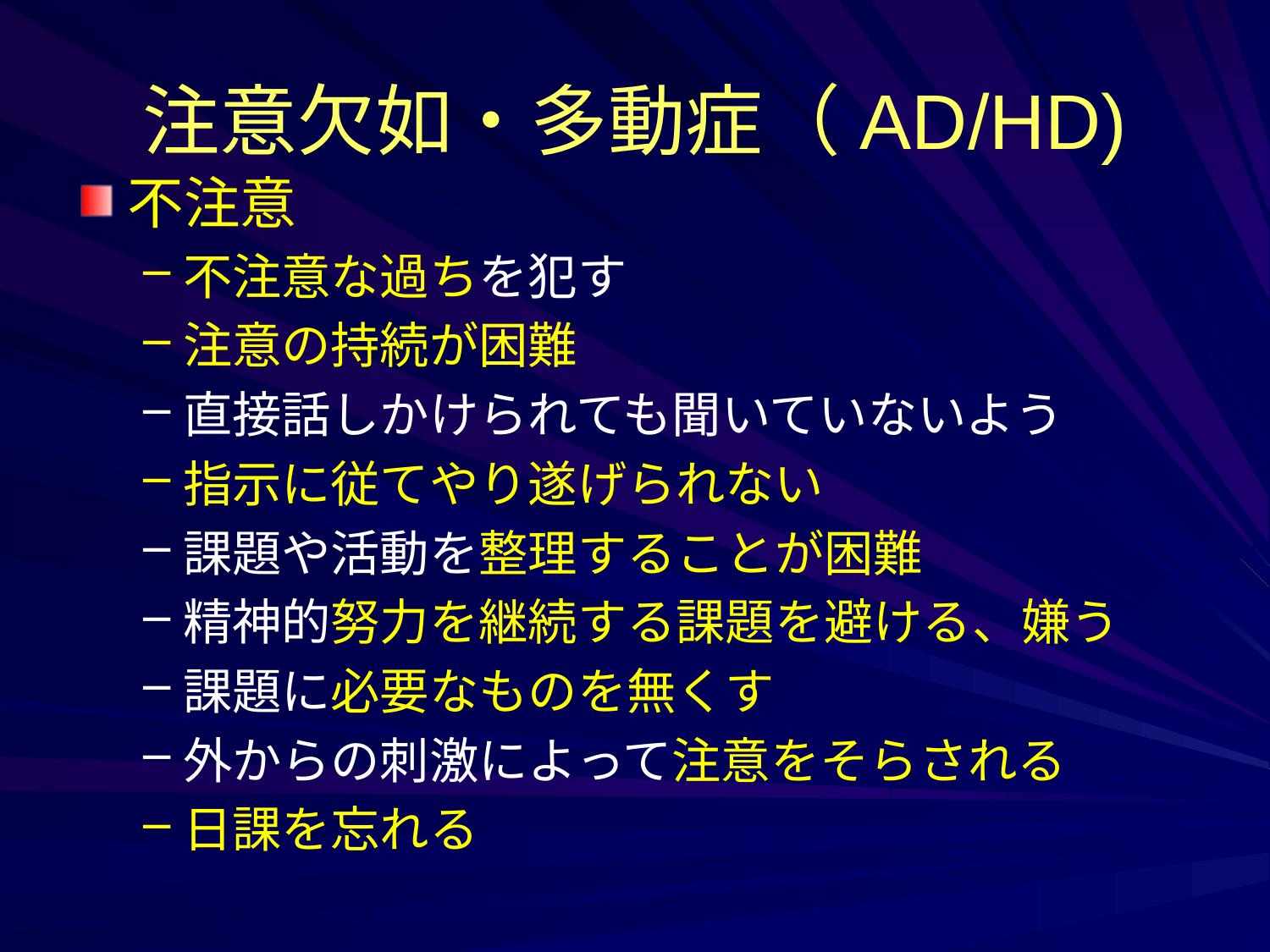

# 注意欠如・多動症（AD/HD)
不注意
不注意な過ちを犯す
注意の持続が困難
直接話しかけられても聞いていないよう
指示に従てやり遂げられない
課題や活動を整理することが困難
精神的努力を継続する課題を避ける、嫌う
課題に必要なものを無くす
外からの刺激によって注意をそらされる
日課を忘れる